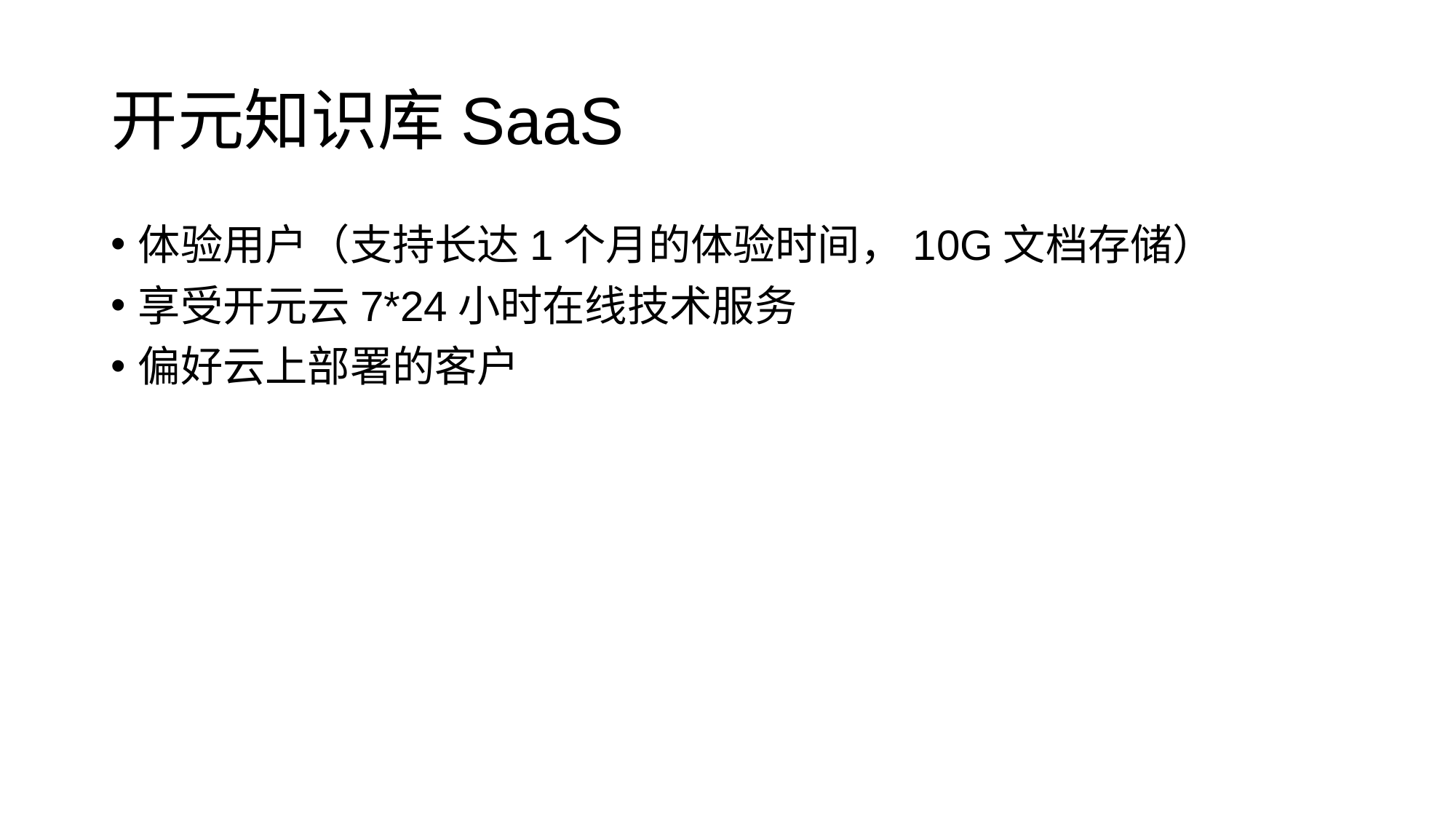

# 开元知识库SaaS
体验用户（支持长达1个月的体验时间，10G文档存储）
享受开元云7*24小时在线技术服务
偏好云上部署的客户